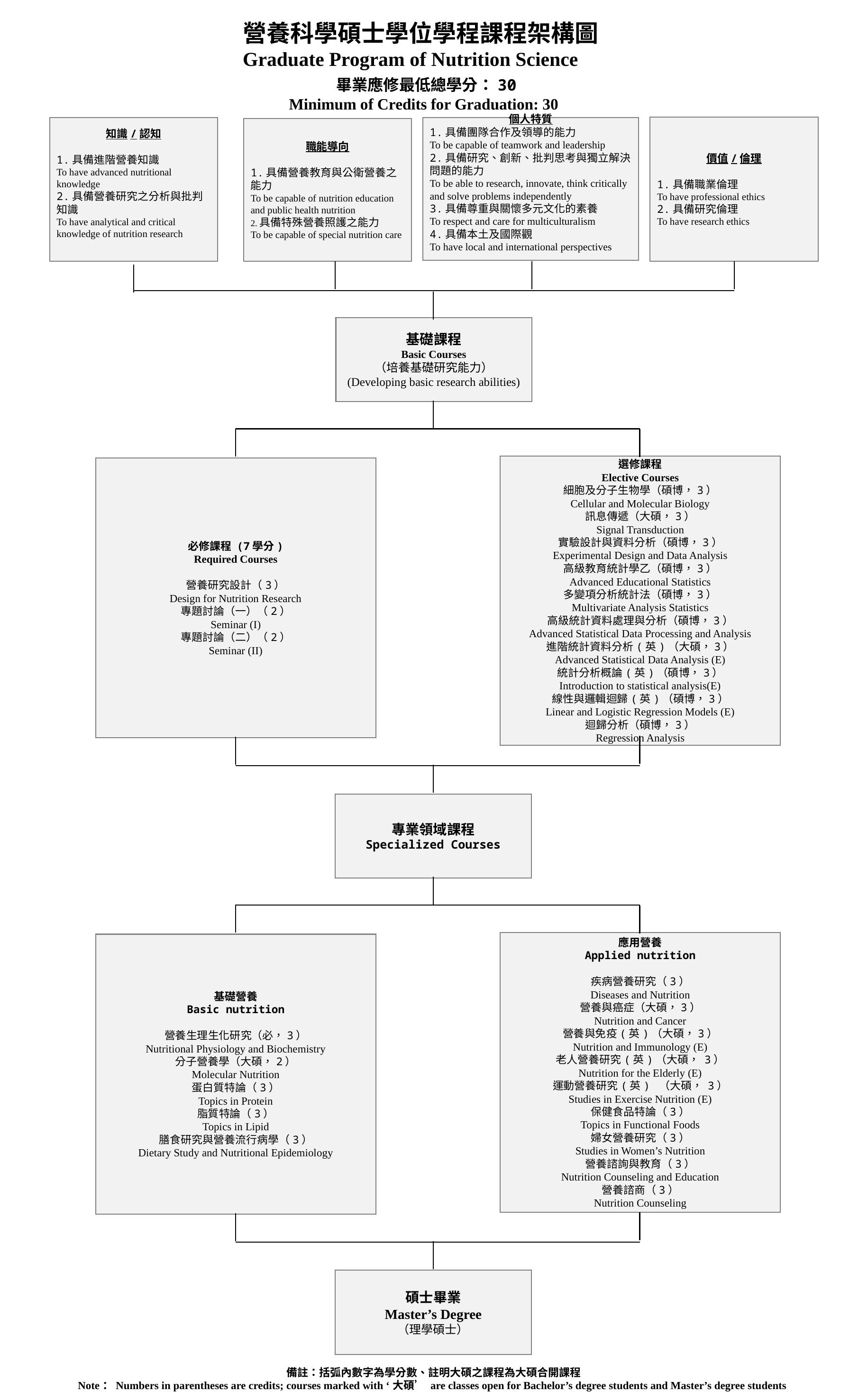

營養科學碩士學位學程課程架構圖
Graduate Program of Nutrition Science
畢業應修最低總學分：30
Minimum of Credits for Graduation: 30
價值/倫理

1.具備職業倫理
To have professional ethics
2.具備研究倫理
To have research ethics
個人特質
1.具備團隊合作及領導的能力
To be capable of teamwork and leadership
2.具備研究、創新、批判思考與獨立解決問題的能力
To be able to research, innovate, think critically and solve problems independently
3.具備尊重與關懷多元文化的素養
To respect and care for multiculturalism
4.具備本土及國際觀
To have local and international perspectives

知識/認知

1.具備進階營養知識
To have advanced nutritional knowledge
2.具備營養研究之分析與批判知識
To have analytical and critical knowledge of nutrition research

職能導向

1.具備營養教育與公衛營養之能力
To be capable of nutrition education and public health nutrition
2.具備特殊營養照護之能力
To be capable of special nutrition care
基礎課程
Basic Courses
（培養基礎研究能力）
(Developing basic research abilities)
選修課程
Elective Courses
細胞及分子生物學（碩博，3）
Cellular and Molecular Biology
訊息傳遞（大碩，3）
Signal Transduction
實驗設計與資料分析（碩博，3）
Experimental Design and Data Analysis
高級教育統計學乙（碩博，3）
Advanced Educational Statistics
多變項分析統計法（碩博，3）
Multivariate Analysis Statistics
高級統計資料處理與分析（碩博，3）
Advanced Statistical Data Processing and Analysis
進階統計資料分析(英)（大碩，3）
Advanced Statistical Data Analysis (E)
統計分析概論(英)（碩博，3）
Introduction to statistical analysis(E)
線性與邏輯迴歸(英)（碩博，3）
Linear and Logistic Regression Models (E)
迴歸分析（碩博，3）
Regression Analysis
必修課程 (7學分)
Required Courses

營養研究設計（3）
Design for Nutrition Research
專題討論（一）（2）
Seminar (I)
專題討論（二）（2）
Seminar (II)
專業領域課程
Specialized Courses
應用營養
Applied nutrition

疾病營養研究（3）
Diseases and Nutrition
營養與癌症（大碩，3）
Nutrition and Cancer
營養與免疫(英)（大碩，3）
Nutrition and Immunology (E)
老人營養研究(英)（大碩， 3）
Nutrition for the Elderly (E)
運動營養研究(英) （大碩， 3）
Studies in Exercise Nutrition (E)
保健食品特論（3）
Topics in Functional Foods
婦女營養研究（3）
Studies in Women’s Nutrition
營養諮詢與教育（3）
Nutrition Counseling and Education
營養諮商（3）
Nutrition Counseling
基礎營養
Basic nutrition

營養生理生化研究（必，3）
Nutritional Physiology and Biochemistry
分子營養學（大碩，2）
Molecular Nutrition
蛋白質特論（3）
Topics in Protein
脂質特論（3）
Topics in Lipid
膳食研究與營養流行病學（3）
Dietary Study and Nutritional Epidemiology
碩士畢業
Master’s Degree
（理學碩士）
備註：括弧內數字為學分數、註明大碩之課程為大碩合開課程
Note：Numbers in parentheses are credits; courses marked with ‘大碩’ are classes open for Bachelor’s degree students and Master’s degree students